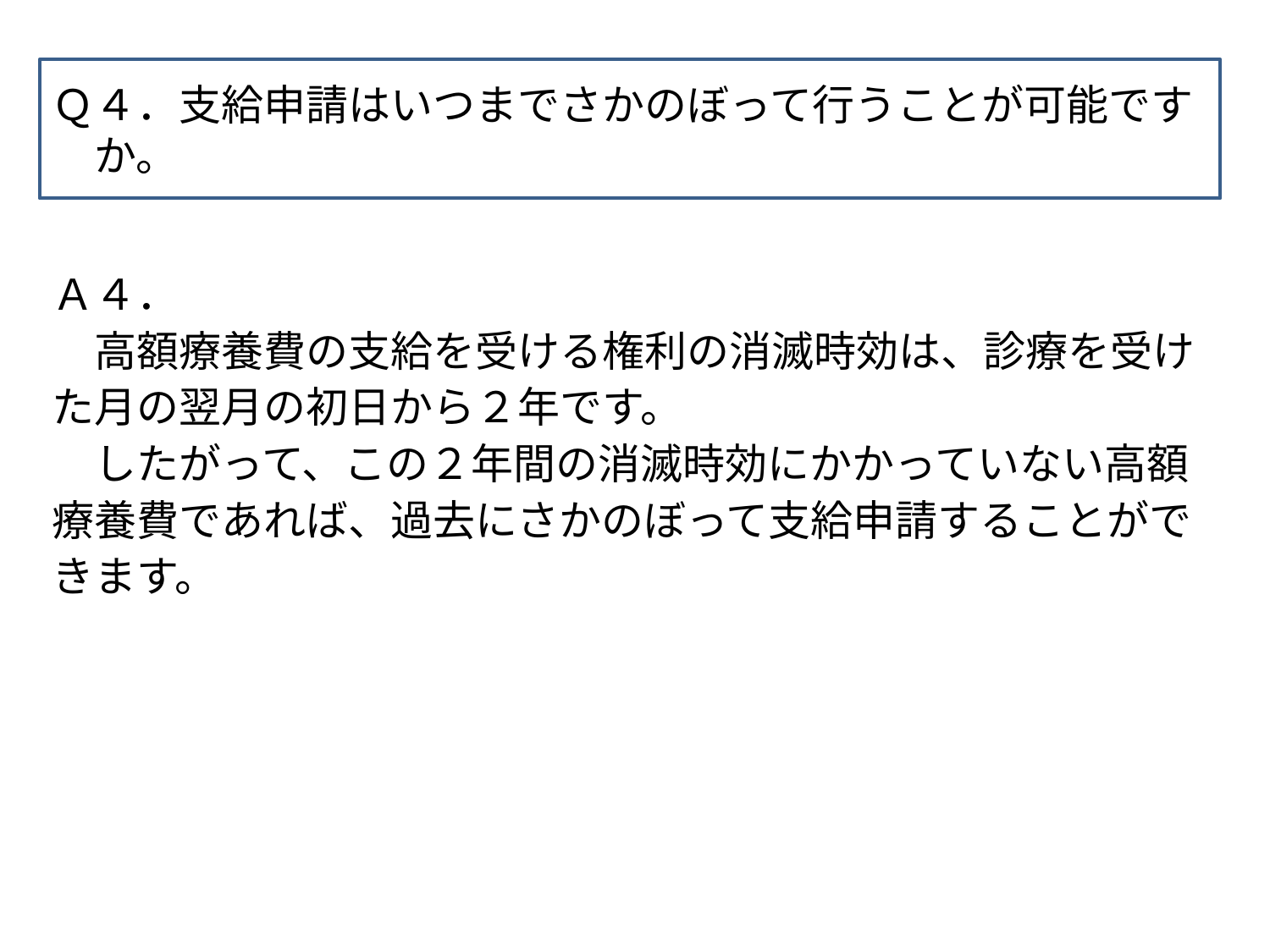

Ｑ４．支給申請はいつまでさかのぼって行うことが可能です
　か。
Ａ４．
　高額療養費の支給を受ける権利の消滅時効は、診療を受けた月の翌月の初日から２年です。
　したがって、この２年間の消滅時効にかかっていない高額療養費であれば、過去にさかのぼって支給申請することができます。